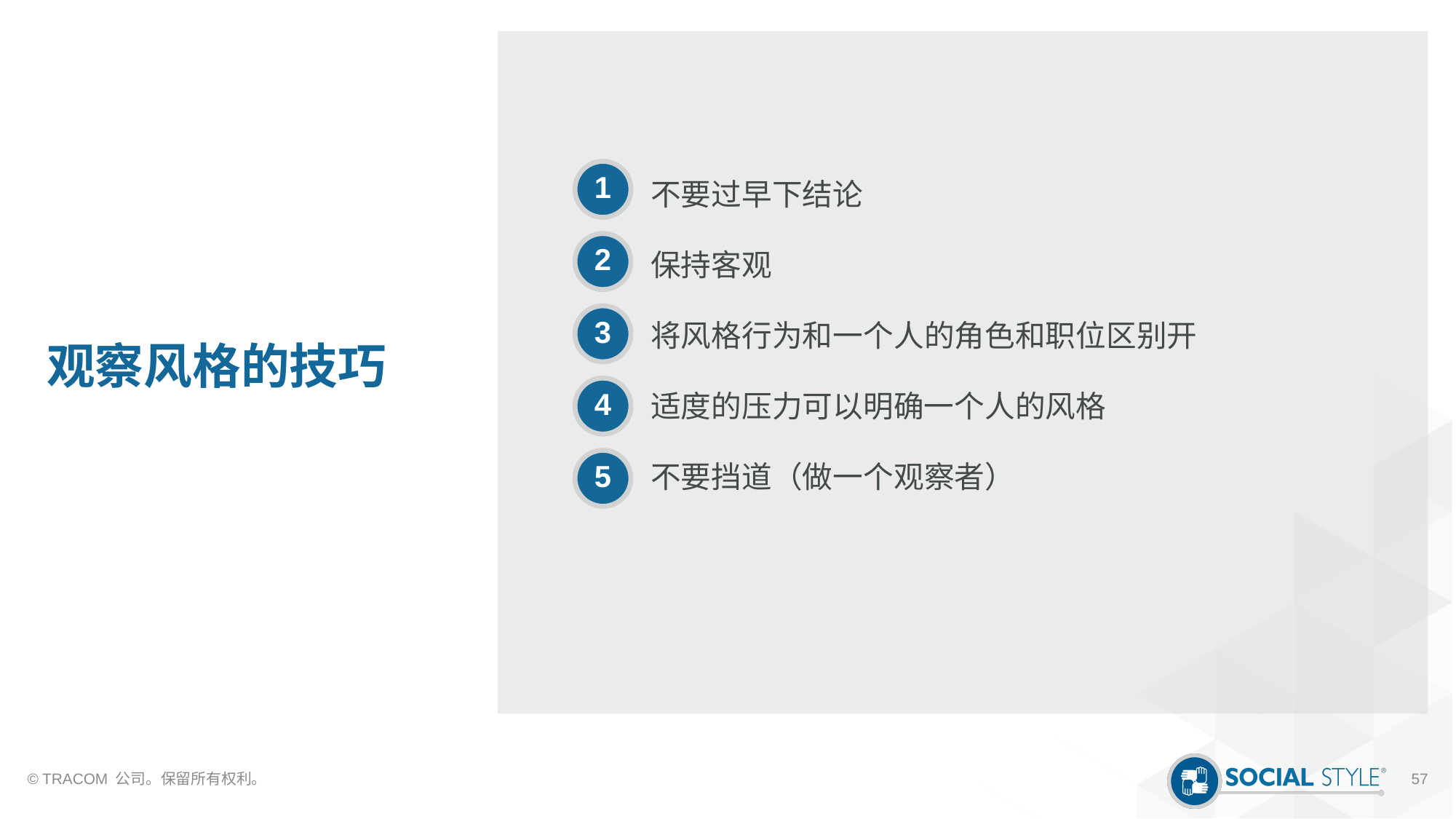

# 观察风格的技巧
不要过早下结论
保持客观
将风格行为和一个人的角色和职位区别开
适度的压力可以明确一个人的风格
不要挡道（做一个观察者）

1
2
3
4
5
© TRACOM 公司。保留所有权利。
57